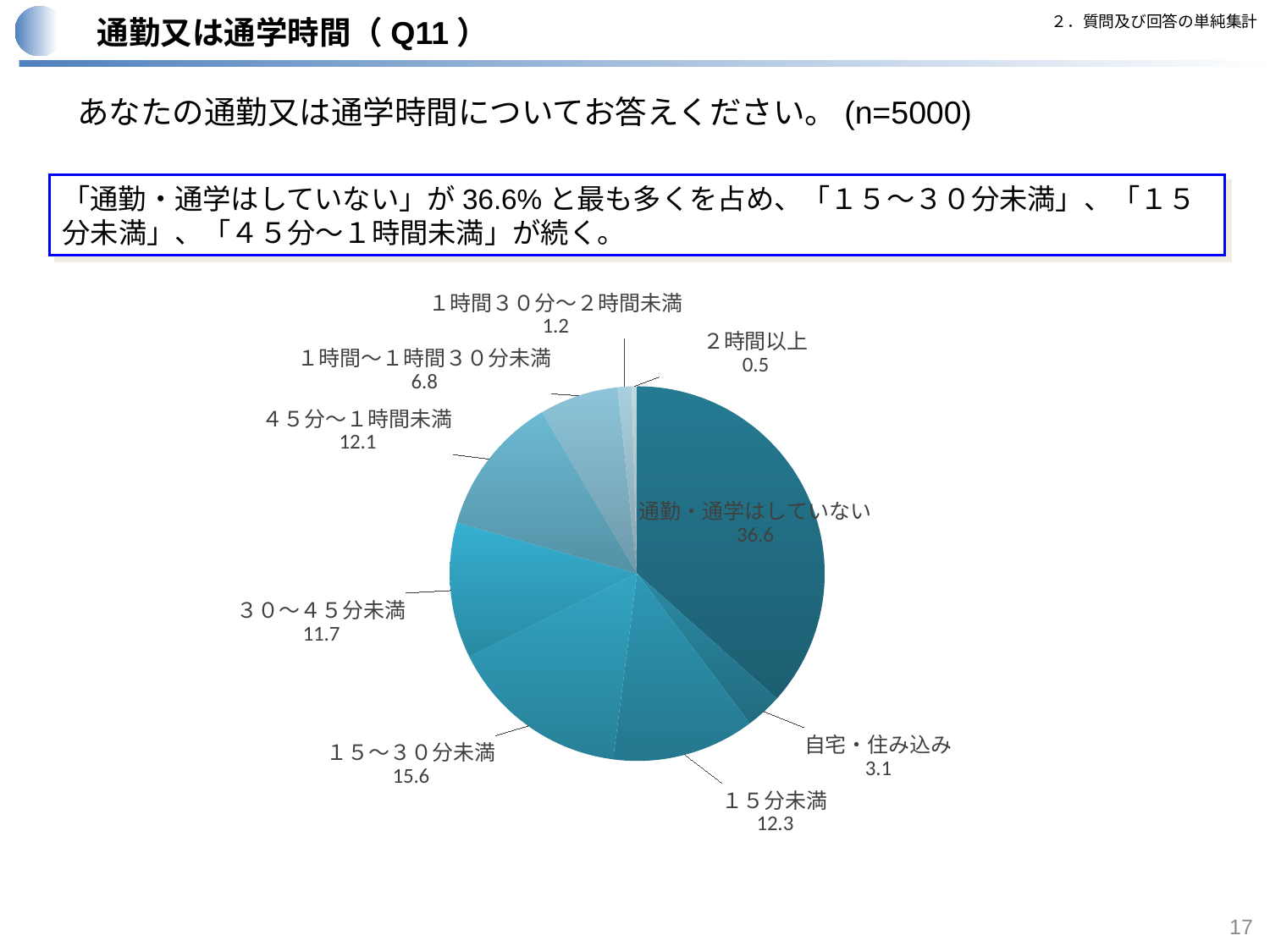

２．質問及び回答の単純集計

通勤又は通学時間（Q11）

あなたの通勤又は通学時間についてお答えください。(n=5000)
「通勤・通学はしていない」が36.6%と最も多くを占め、「１５～３０分未満」、「１５分未満」、「４５分～１時間未満」が続く。

### Chart

| Category |  |
|---|---|
| 通勤・通学はしていない | 36.62 |
| 自宅・住み込み | 3.12 |
| １５分未満 | 12.32 |
| １５～３０分未満 | 15.64 |
| ３０～４５分未満 | 11.7 |
| ４５分～１時間未満 | 12.12 |
| １時間～１時間３０分未満 | 6.8 |
| １時間３０分～２時間未満 | 1.2 |
| ２時間以上 | 0.48 |
17